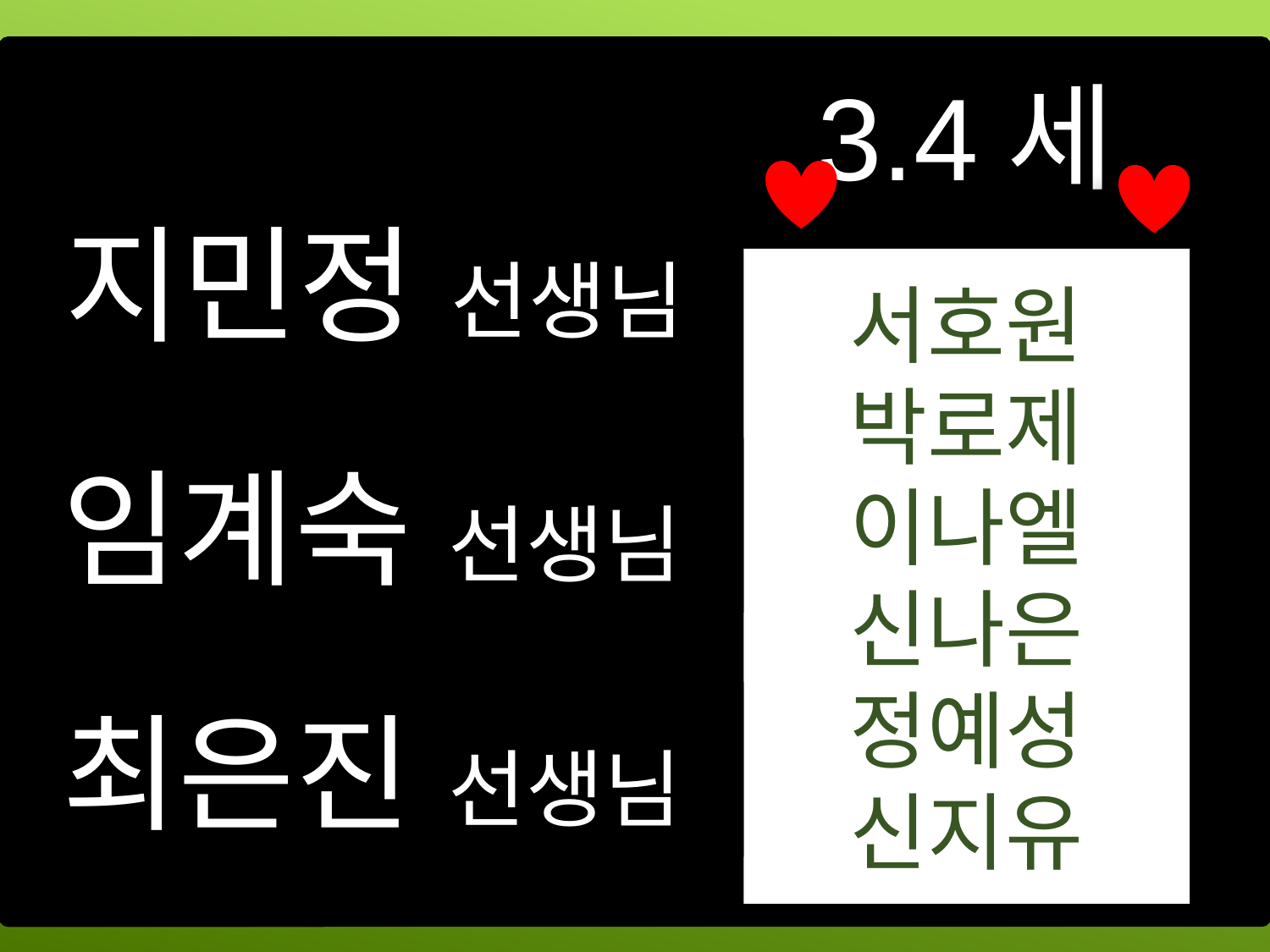

3.4세

지민정 선생님
서호원
박로제
이나엘
신나은
정예성
신지유
임계숙 선생님
최은진 선생님